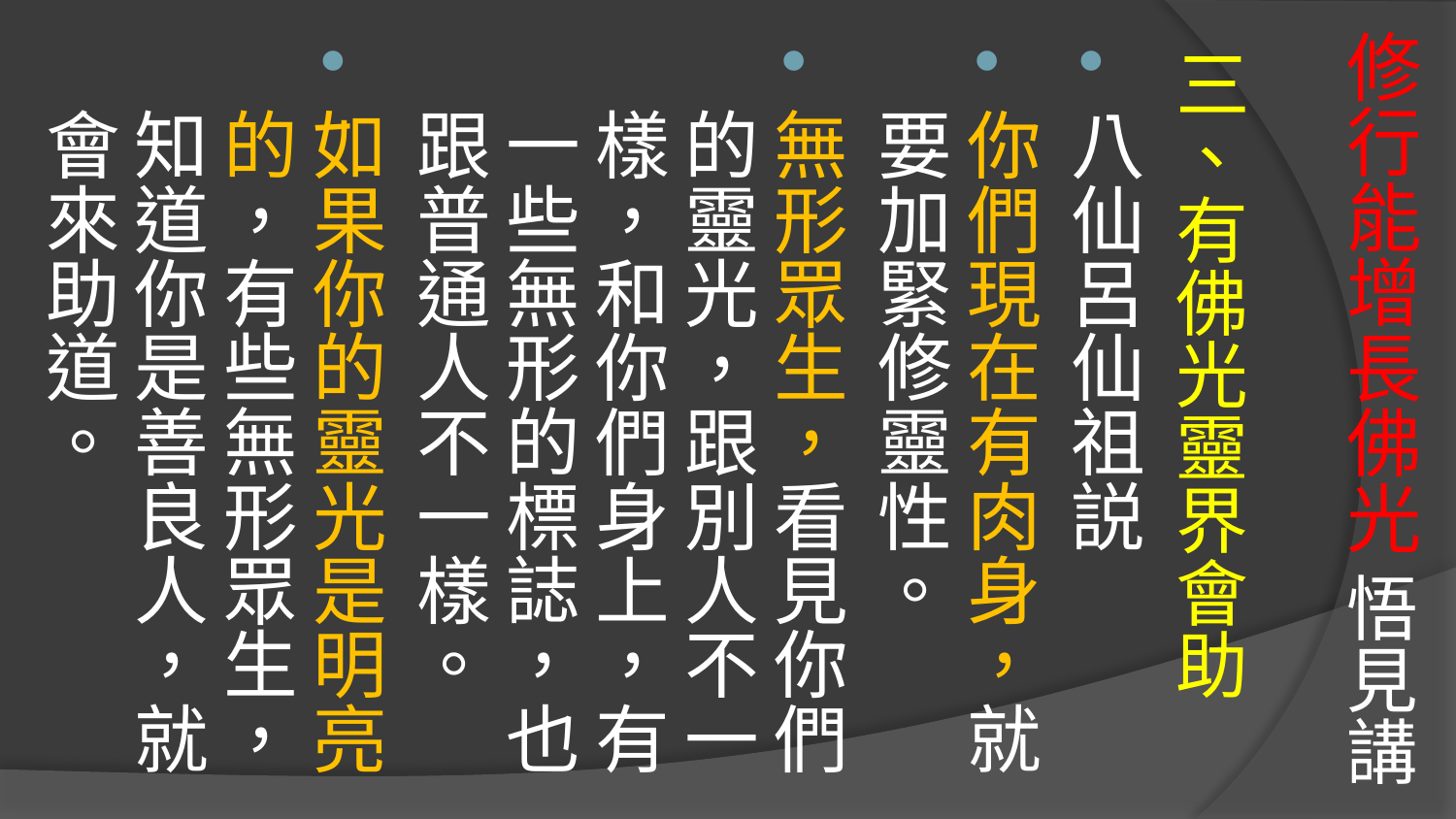

# 修行能增長佛光 悟見講
三、有佛光靈界會助
八仙呂仙祖説
你們現在有肉身，就要加緊修靈性。
無形眾生，看見你們的靈光，跟別人不一樣，和你們身上，有一些無形的標誌，也跟普通人不一樣。
如果你的靈光是明亮的，有些無形眾生，知道你是善良人，就會來助道。